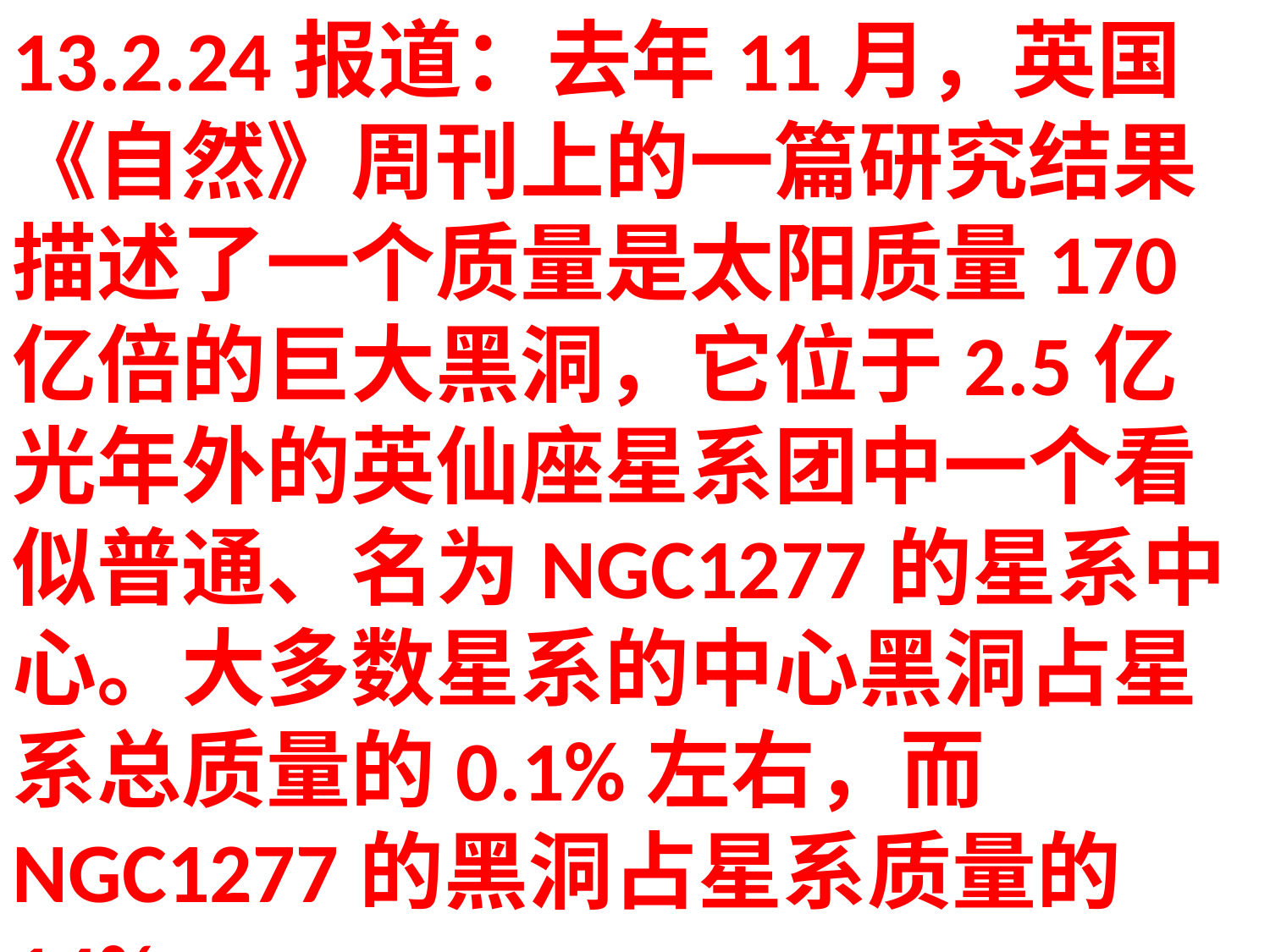

13.2.24报道：去年11月，英国《自然》周刊上的一篇研究结果描述了一个质量是太阳质量170亿倍的巨大黑洞，它位于2.5亿光年外的英仙座星系团中一个看似普通、名为NGC1277的星系中心。大多数星系的中心黑洞占星系总质量的0.1%左右，而NGC1277的黑洞占星系质量的14%。